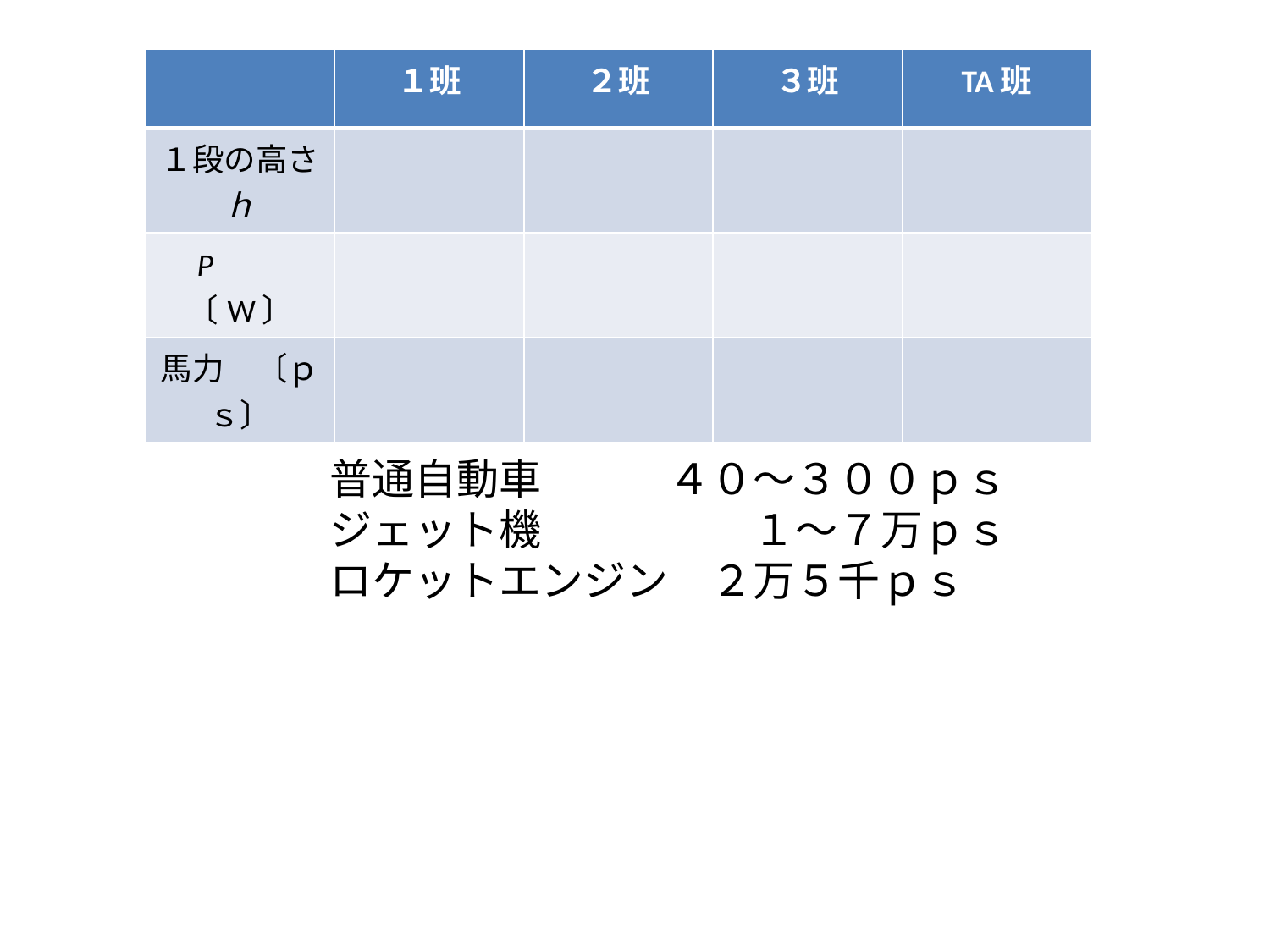

|  | １班 | ２班 | ３班 | TA班 |
| --- | --- | --- | --- | --- |
| １段の高さｈ |  |  |  |  |
| P　　〔W〕 |  |  |  |  |
| 馬力　〔ｐｓ〕 |  |  |  |  |
普通自動車　　　４０～３００ｐｓ
ジェット機　　　　　１～７万ｐｓ
ロケットエンジン　２万５千ｐｓ